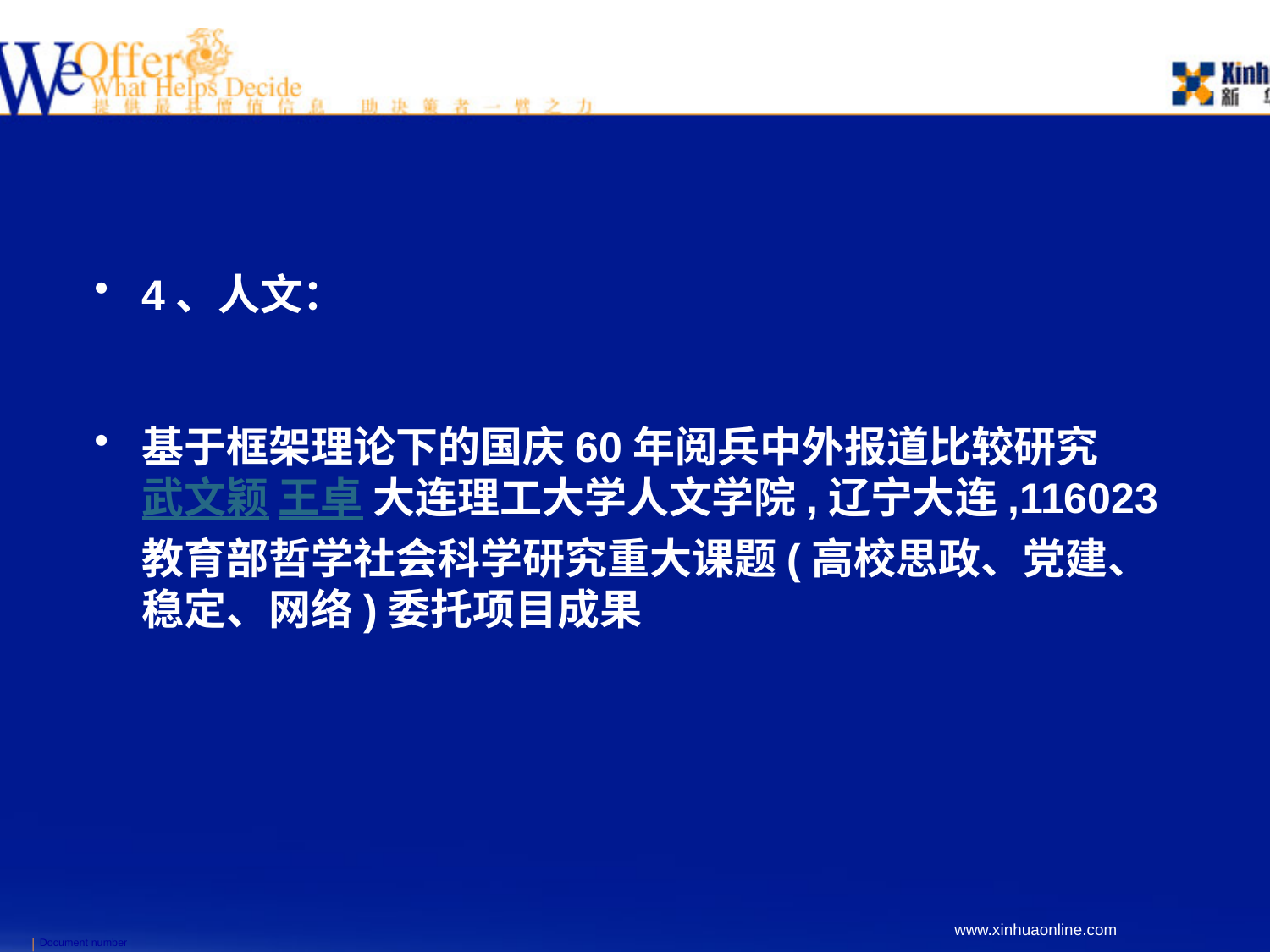

4、人文：

基于框架理论下的国庆60年阅兵中外报道比较研究   武文颖 王卓 大连理工大学人文学院,辽宁大连,116023  教育部哲学社会科学研究重大课题(高校思政、党建、稳定、网络)委托项目成果

Document number
65